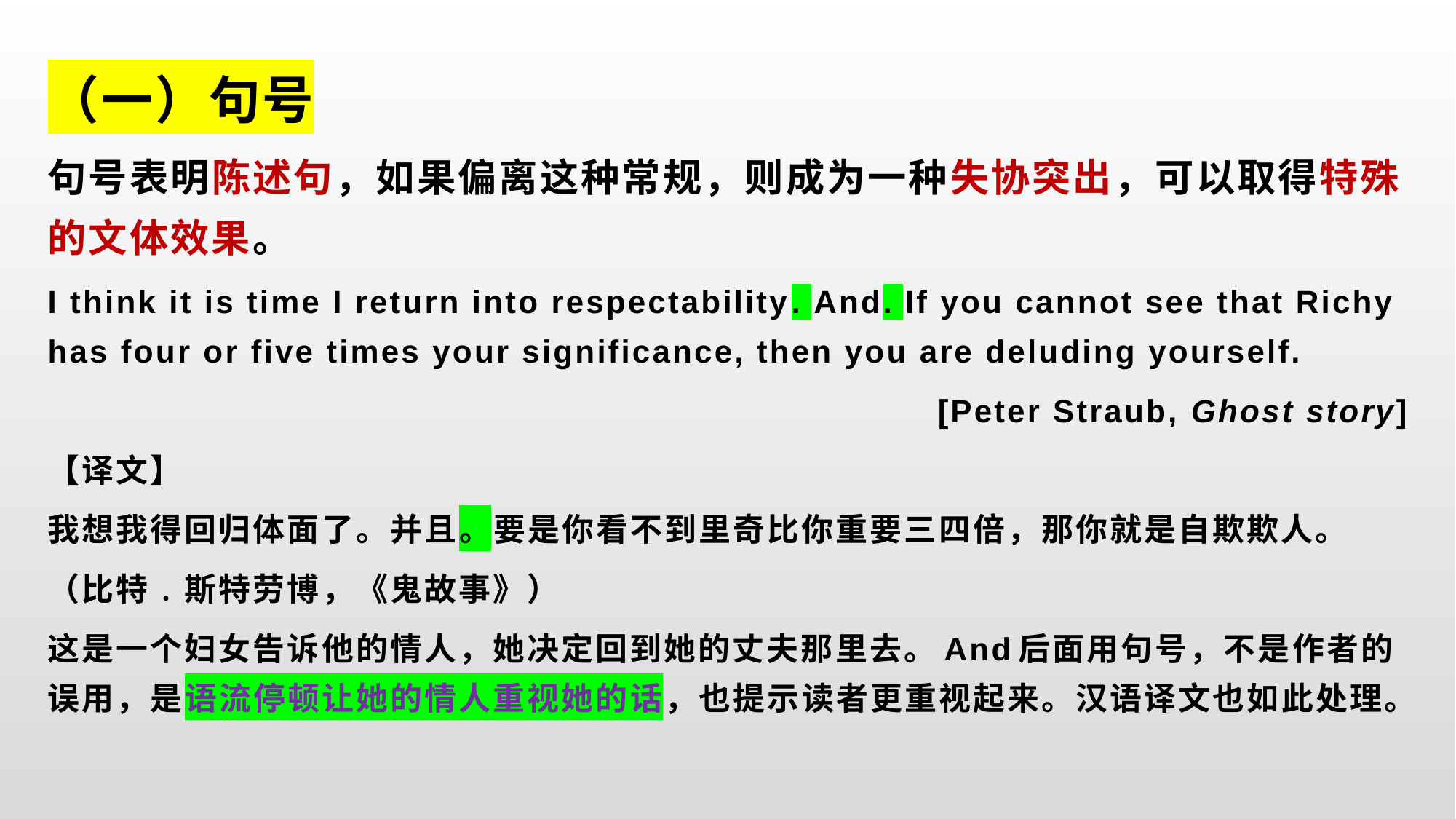

（一）句号
句号表明陈述句，如果偏离这种常规，则成为一种失协突出，可以取得特殊的文体效果。
I think it is time I return into respectability. And. If you cannot see that Richy has four or five times your significance, then you are deluding yourself.
[Peter Straub, Ghost story]
【译文】
我想我得回归体面了。并且。要是你看不到里奇比你重要三四倍，那你就是自欺欺人。
（比特﹒斯特劳博，《鬼故事》）
这是一个妇女告诉他的情人，她决定回到她的丈夫那里去。And后面用句号，不是作者的误用，是语流停顿让她的情人重视她的话，也提示读者更重视起来。汉语译文也如此处理。
#